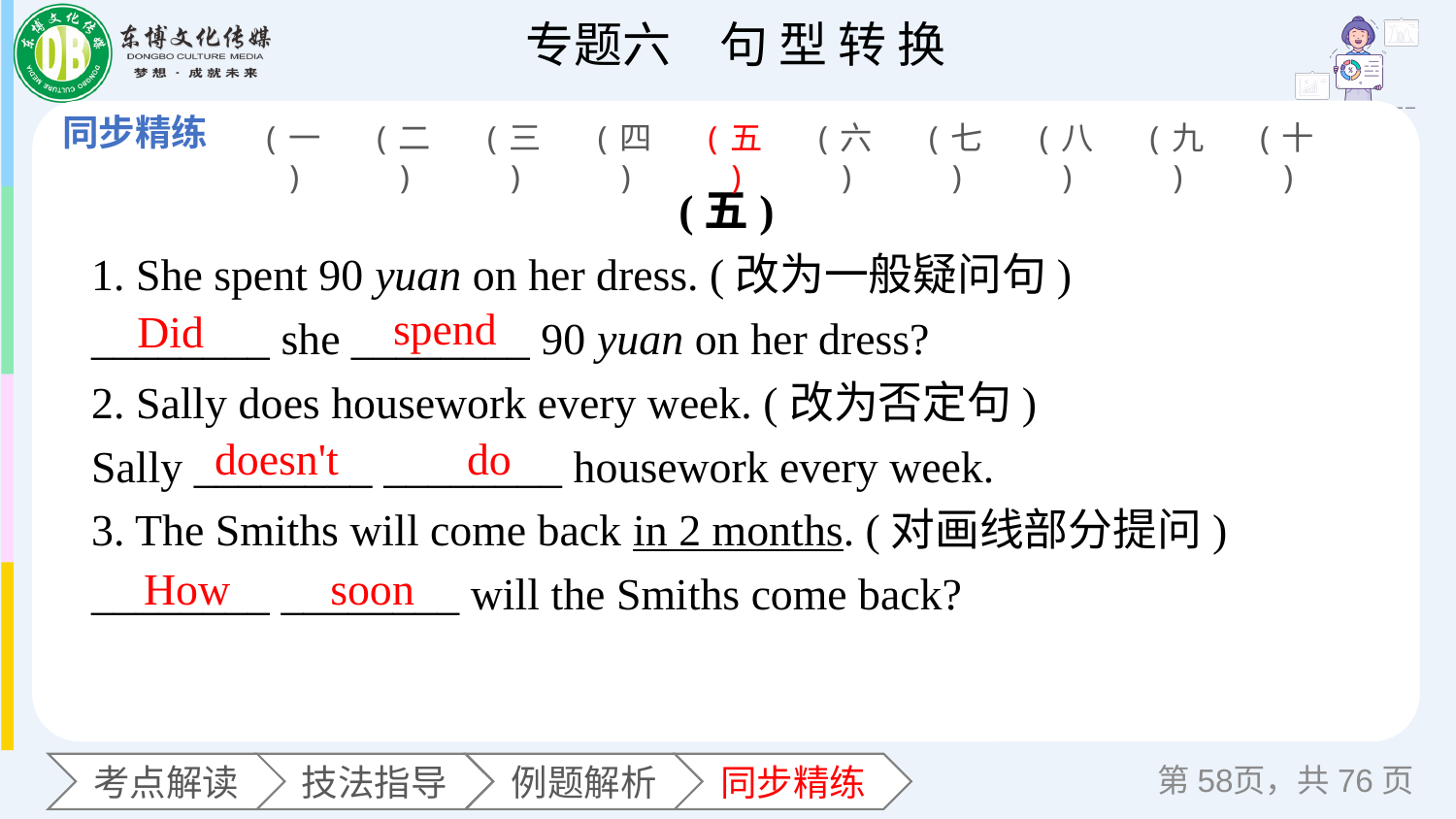

(一)
(二)
(三)
(四)
(五)
(六)
(七)
(八)
(九)
(十)
(五)
1. She spent 90 yuan on her dress. (改为一般疑问句)
________ she ________ 90 yuan on her dress?
2. Sally does housework every week. (改为否定句)
Sally ________ ________ housework every week.
3. The Smiths will come back in 2 months. (对画线部分提问)
________ ________ will the Smiths come back?
spend
Did
doesn't
do
How
soon
第58页，共76页